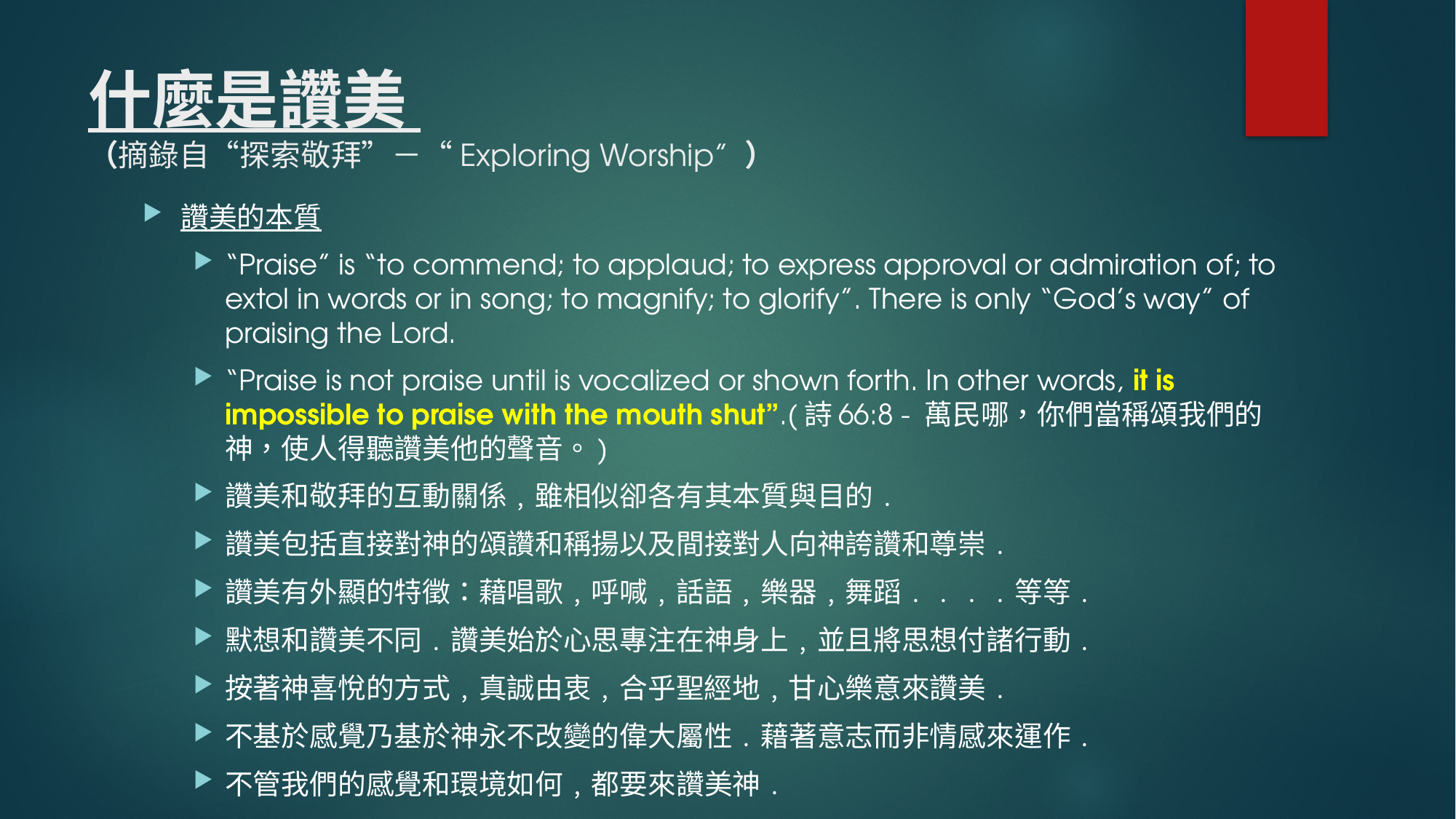

# 什麼是讚美 （摘錄自“探索敬拜”－“Exploring Worship” ）
讚美的本質
“Praise” is “to commend; to applaud; to express approval or admiration of; to extol in words or in song; to magnify; to glorify”. There is only “God’s way” of praising the Lord.
“Praise is not praise until is vocalized or shown forth. In other words, it is impossible to praise with the mouth shut”.(詩66:8 - 萬民哪，你們當稱頌我們的神，使人得聽讚美他的聲音。)
讚美和敬拜的互動關係﹐雖相似卻各有其本質與目的﹒
讚美包括直接對神的頌讚和稱揚以及間接對人向神誇讚和尊崇﹒
讚美有外顯的特徵：藉唱歌﹐呼喊﹐話語﹐樂器﹐舞蹈﹒﹒﹒﹒等等﹒
默想和讚美不同﹒讚美始於心思專注在神身上﹐並且將思想付諸行動﹒
按著神喜悅的方式﹐真誠由衷﹐合乎聖經地﹐甘心樂意來讚美﹒
不基於感覺乃基於神永不改變的偉大屬性﹒藉著意志而非情感來運作﹒
不管我們的感覺和環境如何﹐都要來讚美神﹒